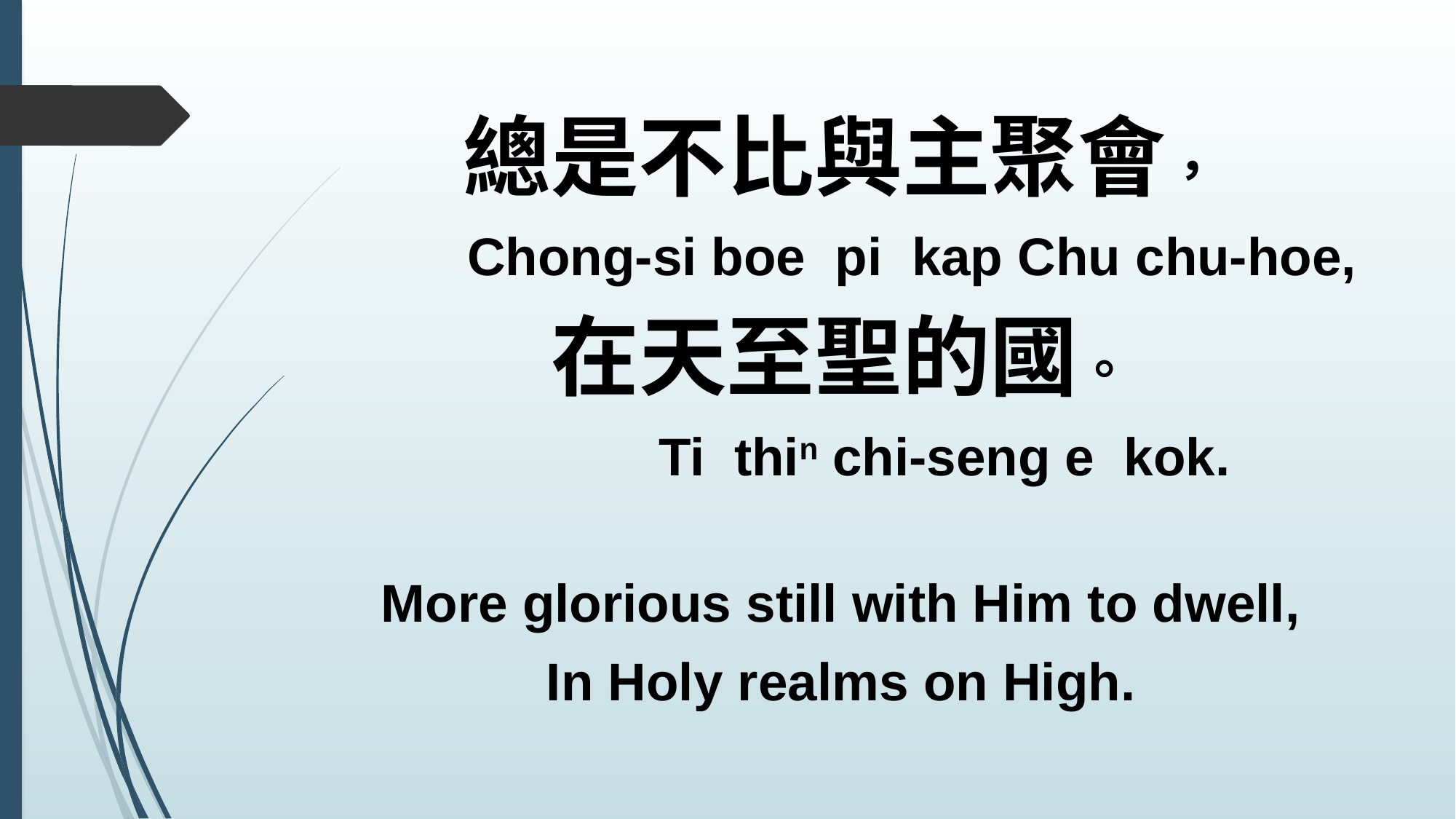

總是不比與主聚會，
          Chong-si boe  pi  kap Chu chu-hoe,
在天至聖的國。
                       Ti  thin chi-seng e  kok.

More glorious still with Him to dwell,
In Holy realms on High.